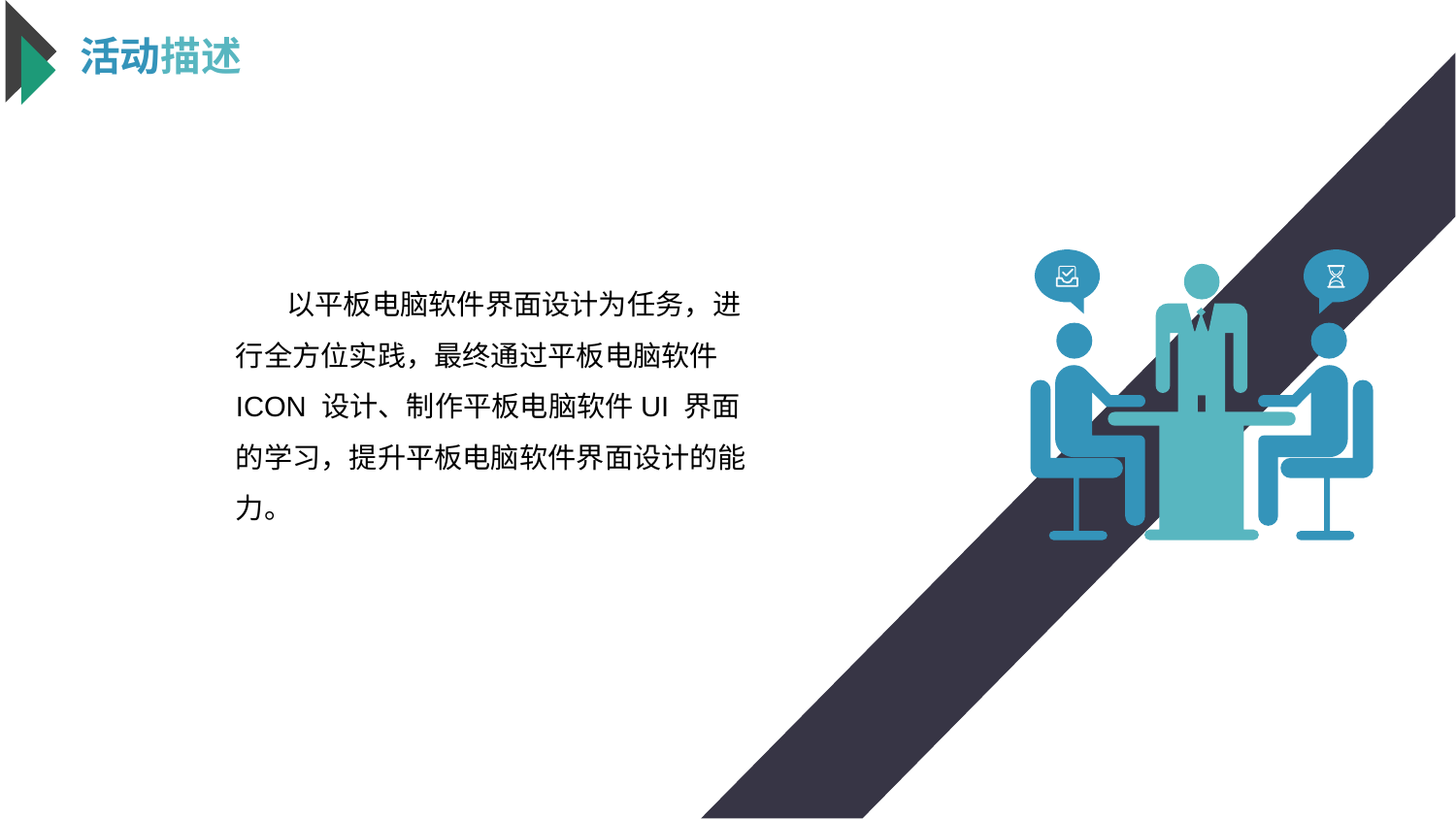

活动描述

       以平板电脑软件界面设计为任务，进行全方位实践，最终通过平板电脑软件ICON 设计、制作平板电脑软件UI 界面的学习，提升平板电脑软件界面设计的能力。